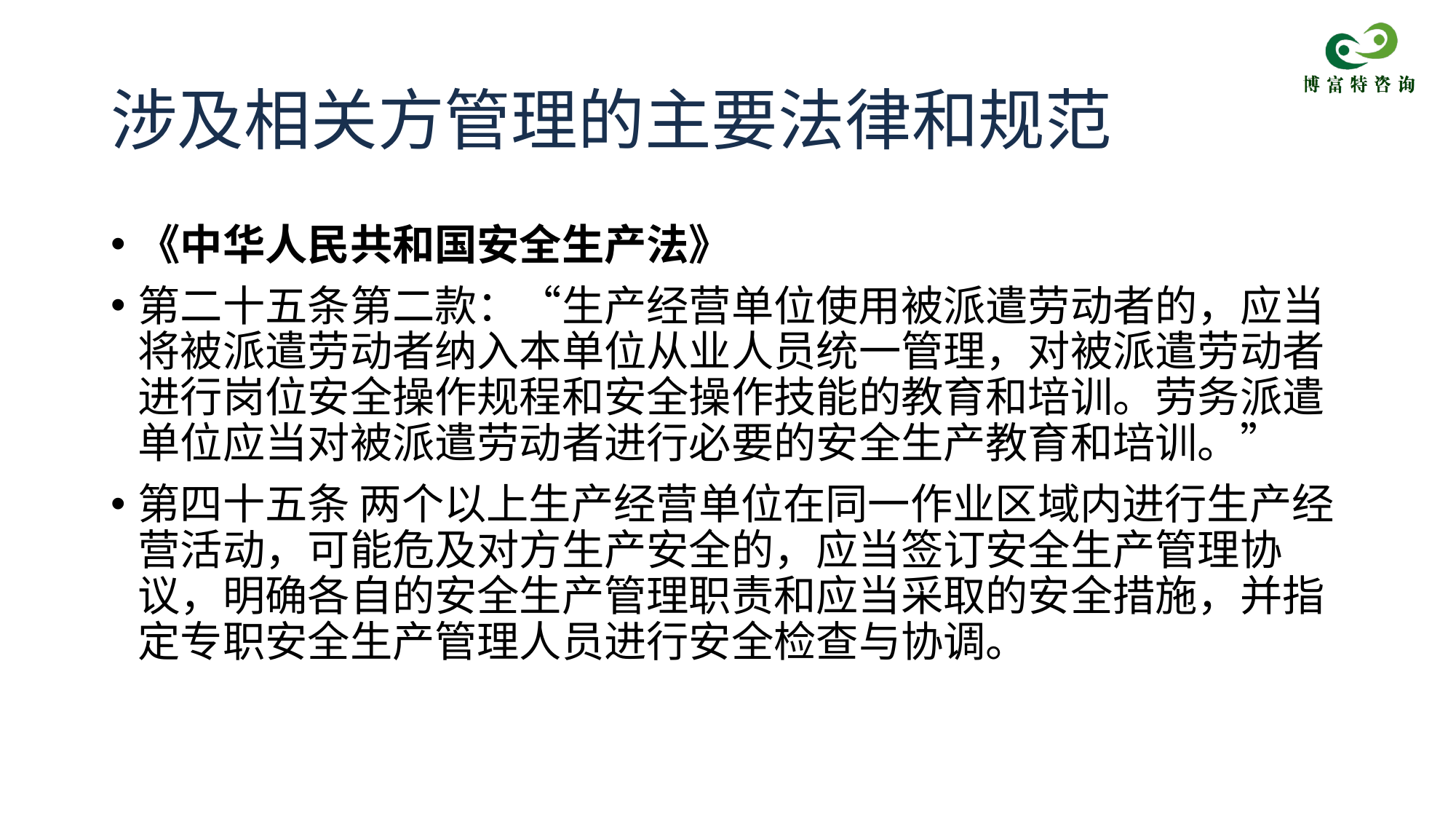

# 涉及相关方管理的主要法律和规范
《中华人民共和国安全生产法》
第二十五条第二款：“生产经营单位使用被派遣劳动者的，应当将被派遣劳动者纳入本单位从业人员统一管理，对被派遣劳动者进行岗位安全操作规程和安全操作技能的教育和培训。劳务派遣单位应当对被派遣劳动者进行必要的安全生产教育和培训。”
第四十五条 两个以上生产经营单位在同一作业区域内进行生产经营活动，可能危及对方生产安全的，应当签订安全生产管理协议，明确各自的安全生产管理职责和应当采取的安全措施，并指定专职安全生产管理人员进行安全检查与协调。